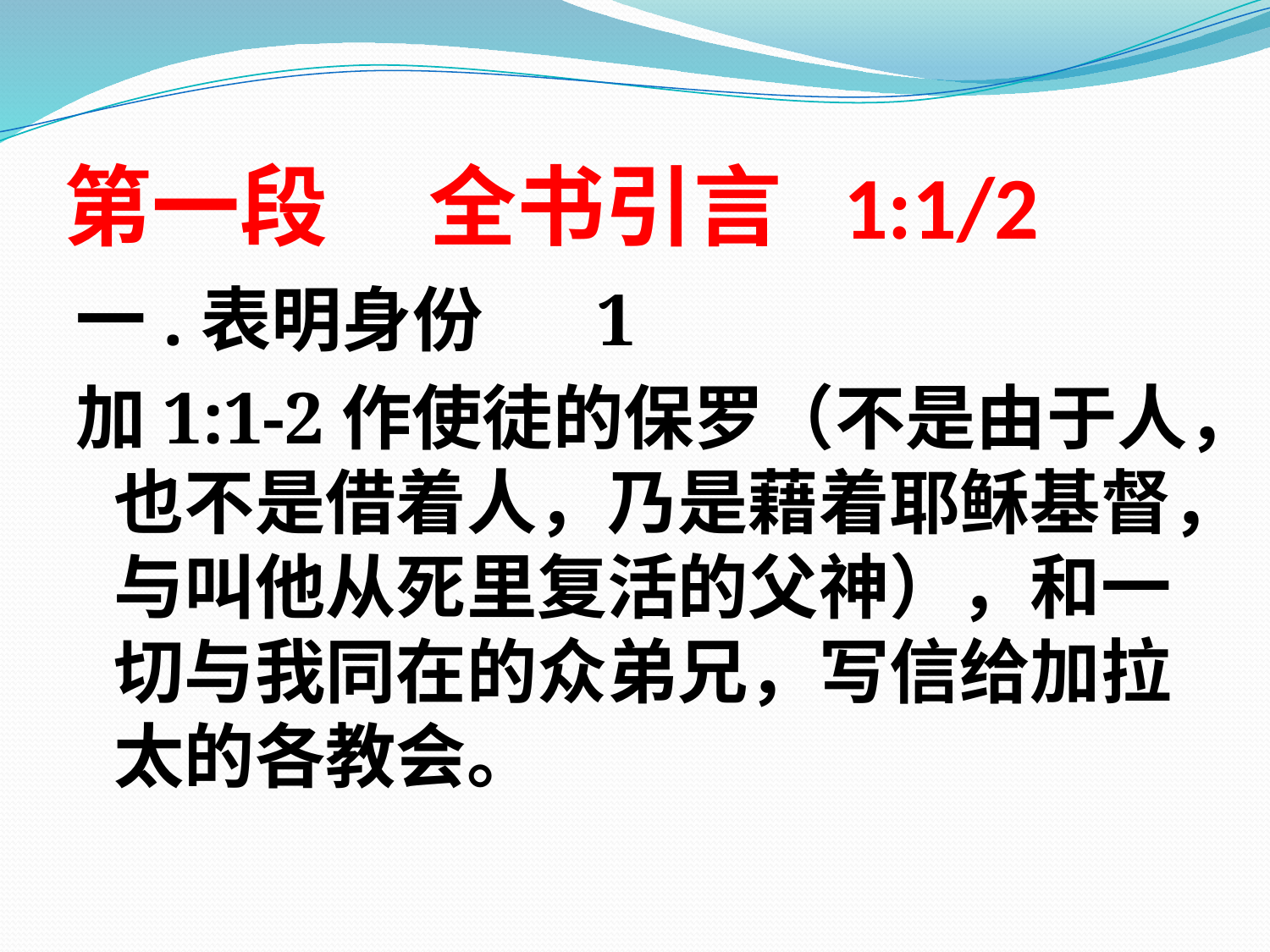

# 第一段     全书引言  1:1/2
一.表明身份      1
加1:1-2作使徒的保罗（不是由于人，也不是借着人，乃是藉着耶稣基督，与叫他从死里复活的父神），和一切与我同在的众弟兄，写信给加拉太的各教会。